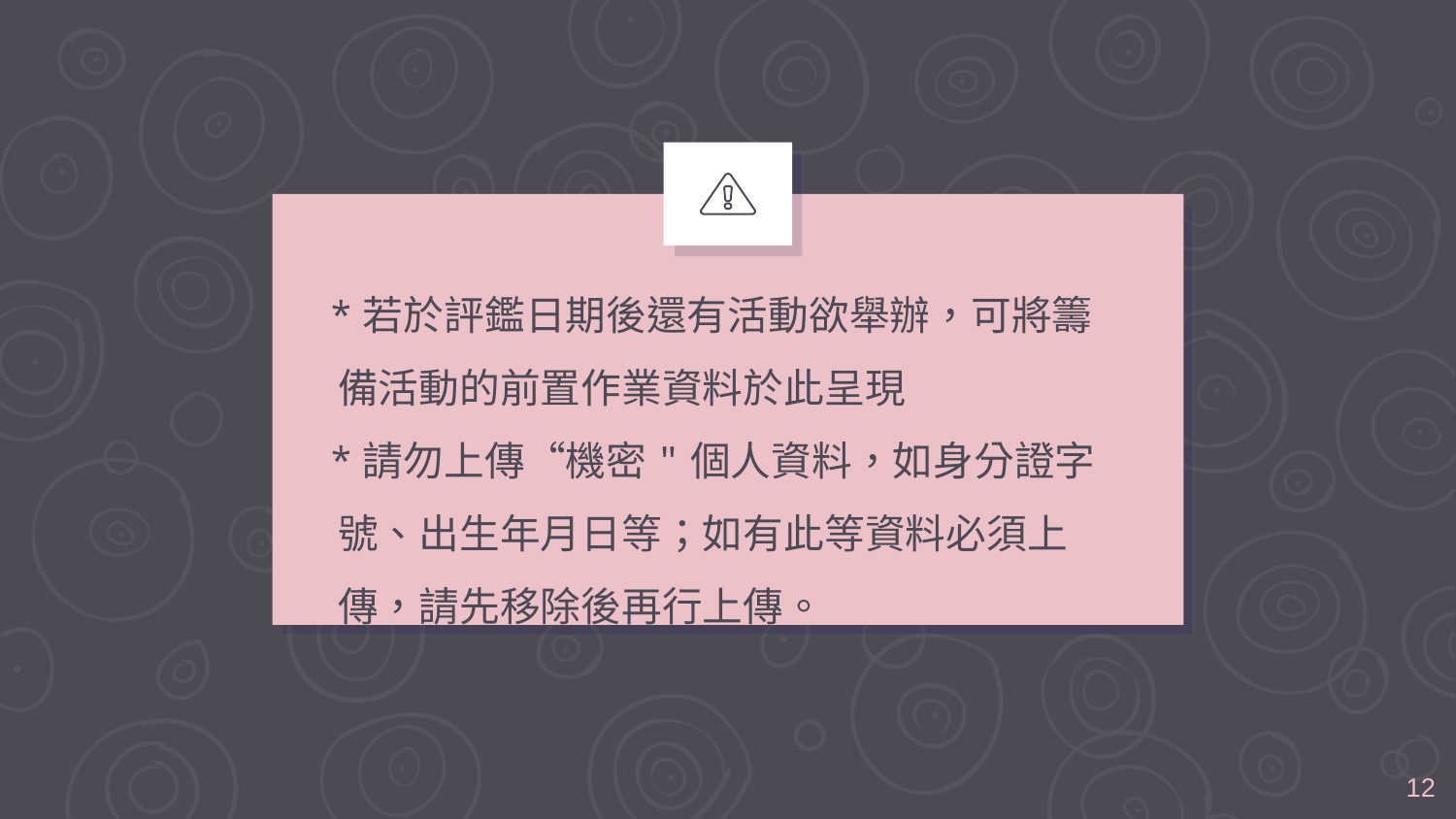

*若於評鑑日期後還有活動欲舉辦，可將籌
 備活動的前置作業資料於此呈現
*請勿上傳“機密"個人資料，如身分證字
 號、出生年月日等；如有此等資料必須上
 傳，請先移除後再行上傳。
12